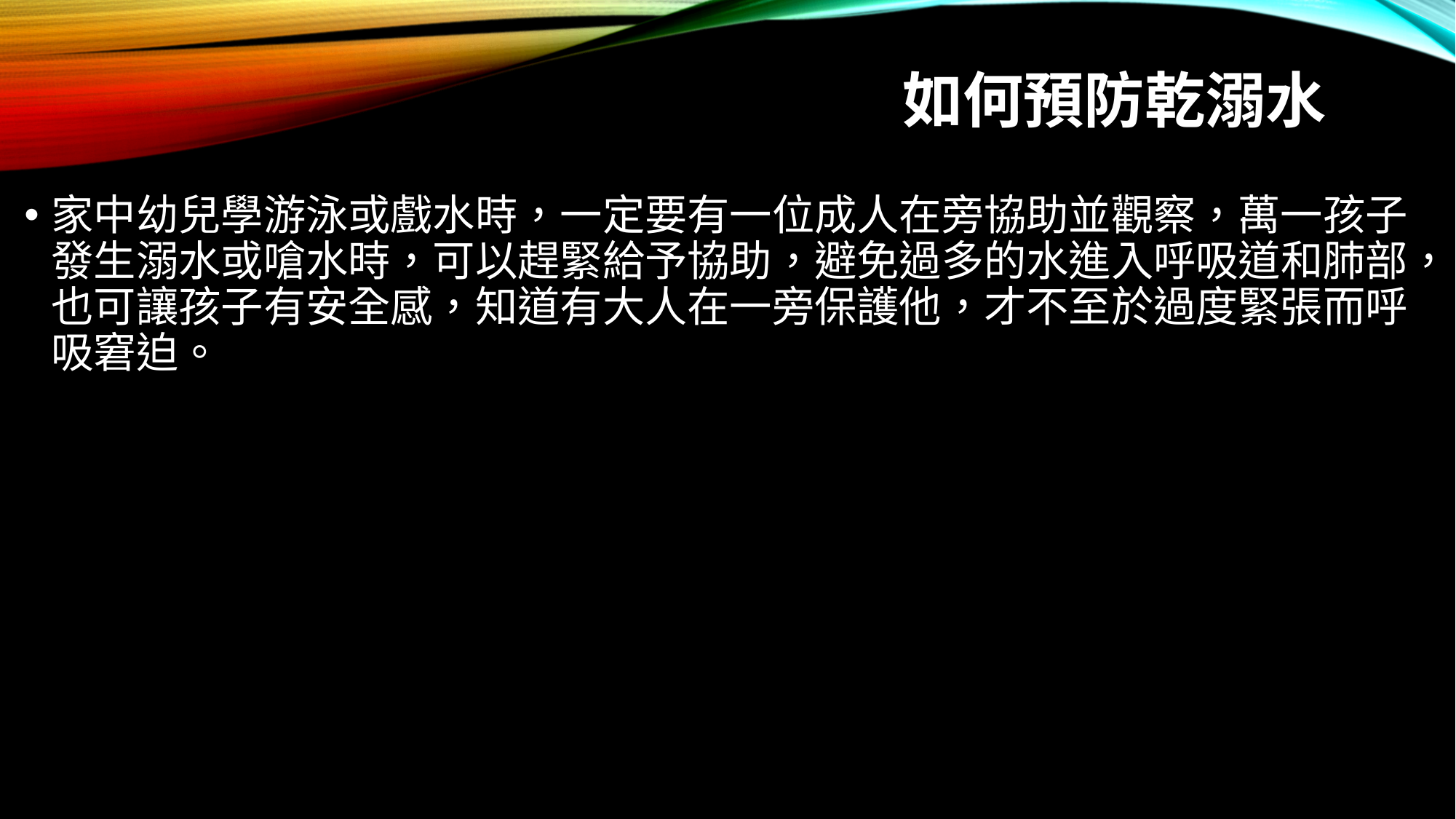

# 如何預防乾溺水
家中幼兒學游泳或戲水時，一定要有一位成人在旁協助並觀察，萬一孩子發生溺水或嗆水時，可以趕緊給予協助，避免過多的水進入呼吸道和肺部，也可讓孩子有安全感，知道有大人在一旁保護他，才不至於過度緊張而呼吸窘迫。